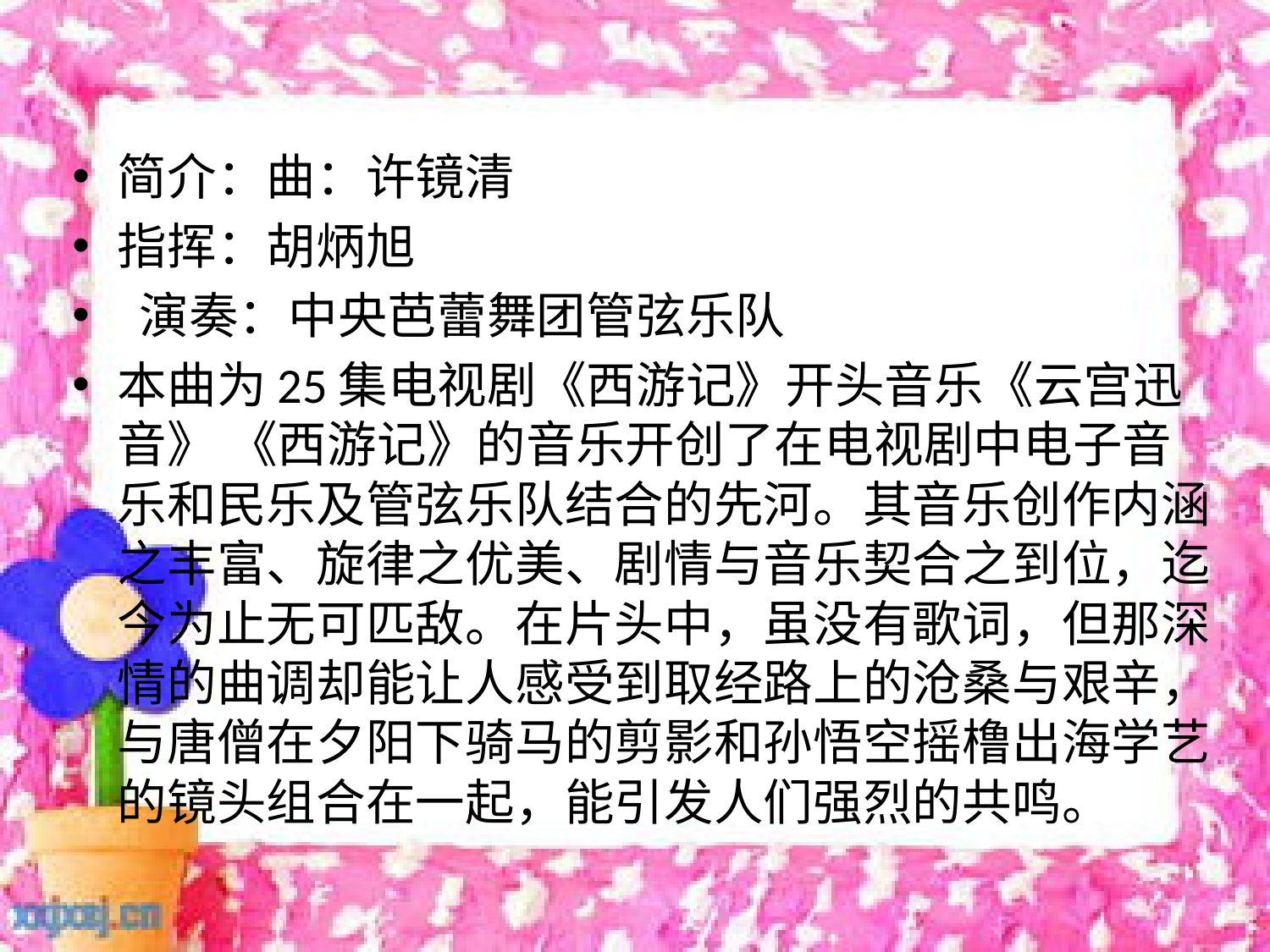

简介：曲：许镜清
指挥：胡炳旭
 演奏：中央芭蕾舞团管弦乐队
本曲为25集电视剧《西游记》开头音乐《云宫迅音》 《西游记》的音乐开创了在电视剧中电子音乐和民乐及管弦乐队结合的先河。其音乐创作内涵之丰富、旋律之优美、剧情与音乐契合之到位，迄今为止无可匹敌。在片头中，虽没有歌词，但那深情的曲调却能让人感受到取经路上的沧桑与艰辛，与唐僧在夕阳下骑马的剪影和孙悟空摇橹出海学艺的镜头组合在一起，能引发人们强烈的共鸣。